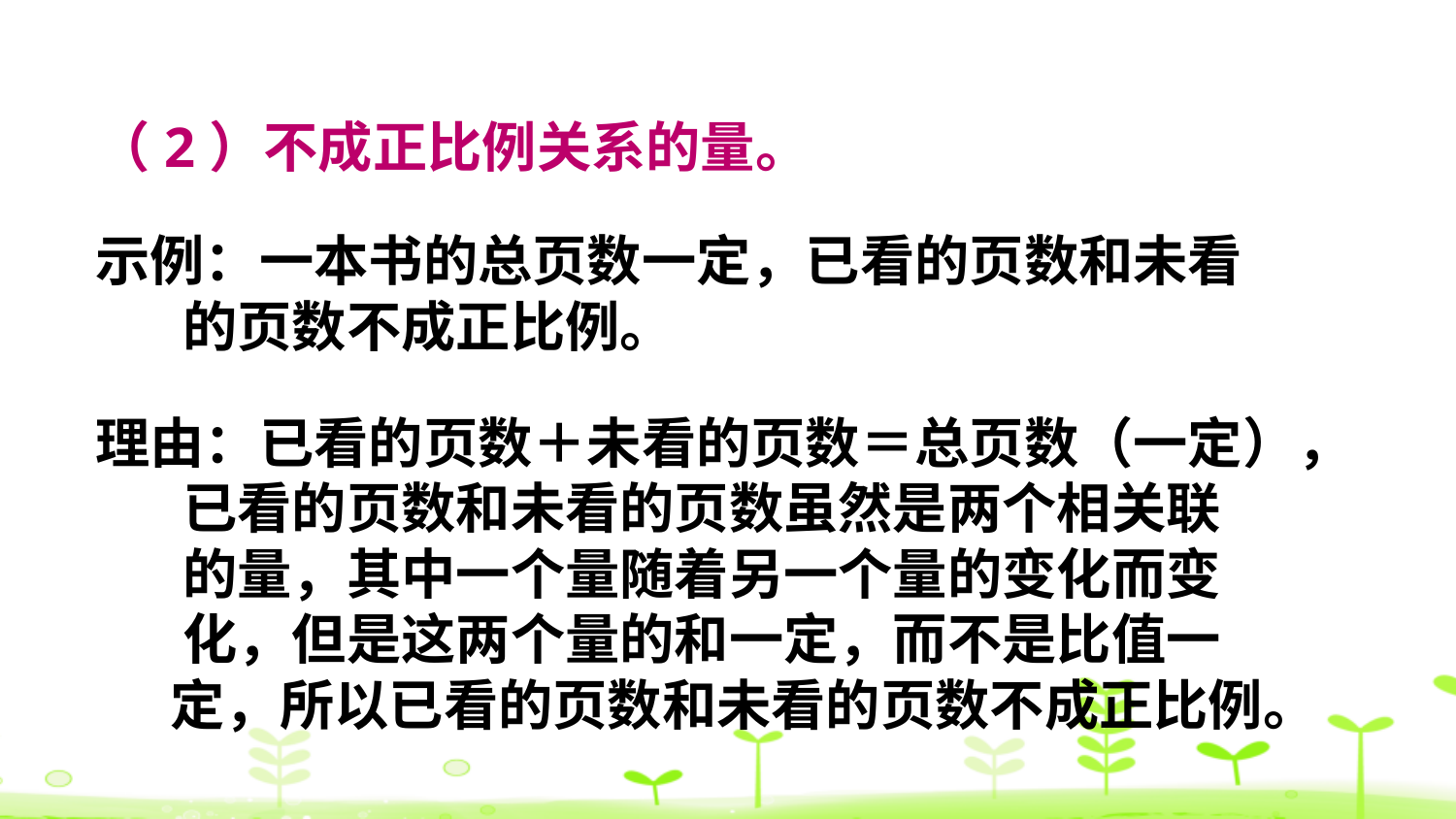

（2）不成正比例关系的量。
示例：一本书的总页数一定，已看的页数和未看
      的页数不成正比例。
理由：已看的页数＋未看的页数＝总页数（一定），
      已看的页数和未看的页数虽然是两个相关联
      的量，其中一个量随着另一个量的变化而变
      化，但是这两个量的和一定，而不是比值一
     定，所以已看的页数和未看的页数不成正比例。